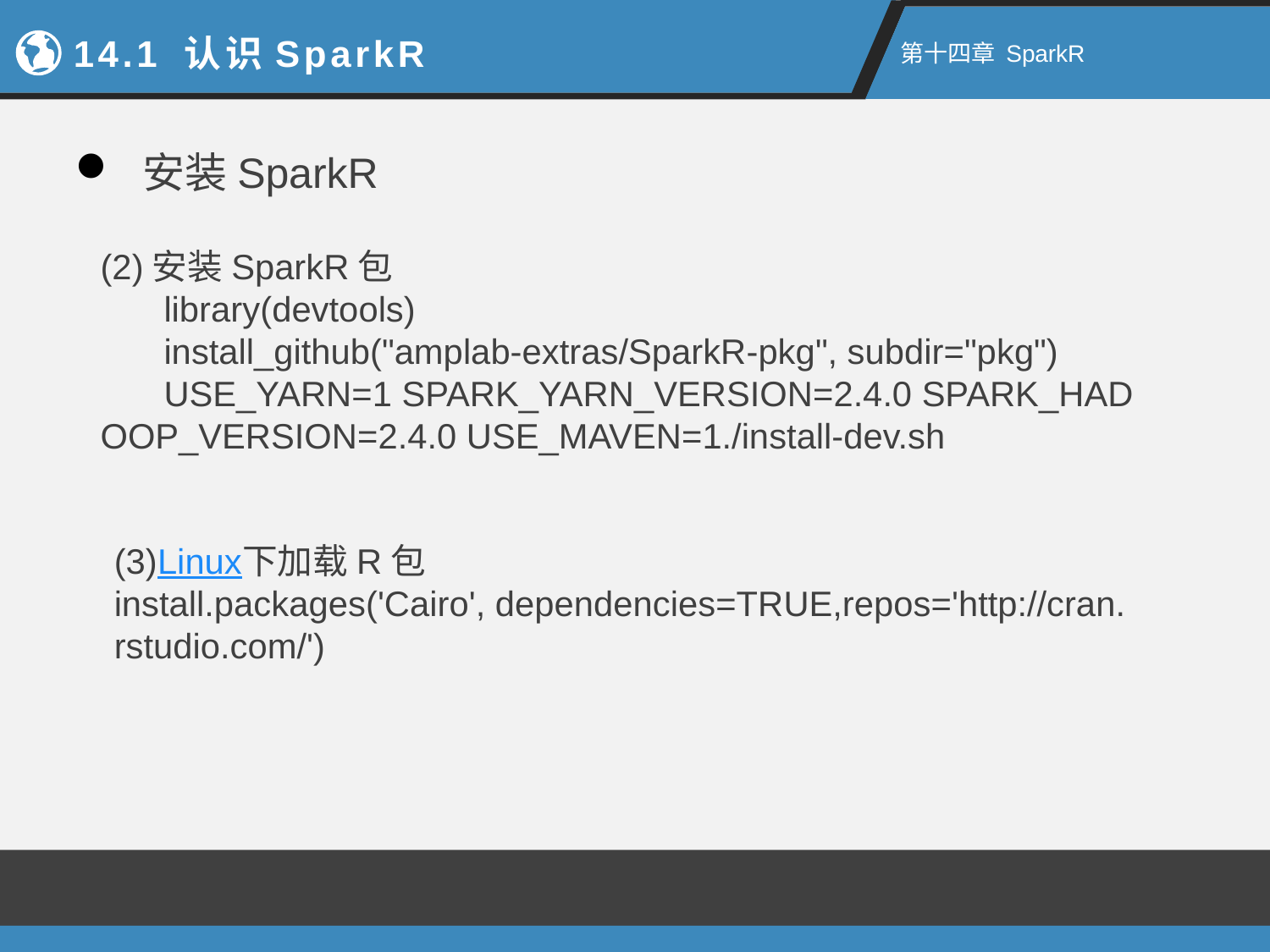

14.1 认识SparkR

第十四章 SparkR
 安装SparkR
(2)安装SparkR包
library(devtools)
install_github("amplab-extras/SparkR-pkg", subdir="pkg")
USE_YARN=1 SPARK_YARN_VERSION=2.4.0 SPARK_HADOOP_VERSION=2.4.0 USE_MAVEN=1./install-dev.sh
(3)Linux下加载R包
install.packages('Cairo', dependencies=TRUE,repos='http://cran. rstudio.com/')